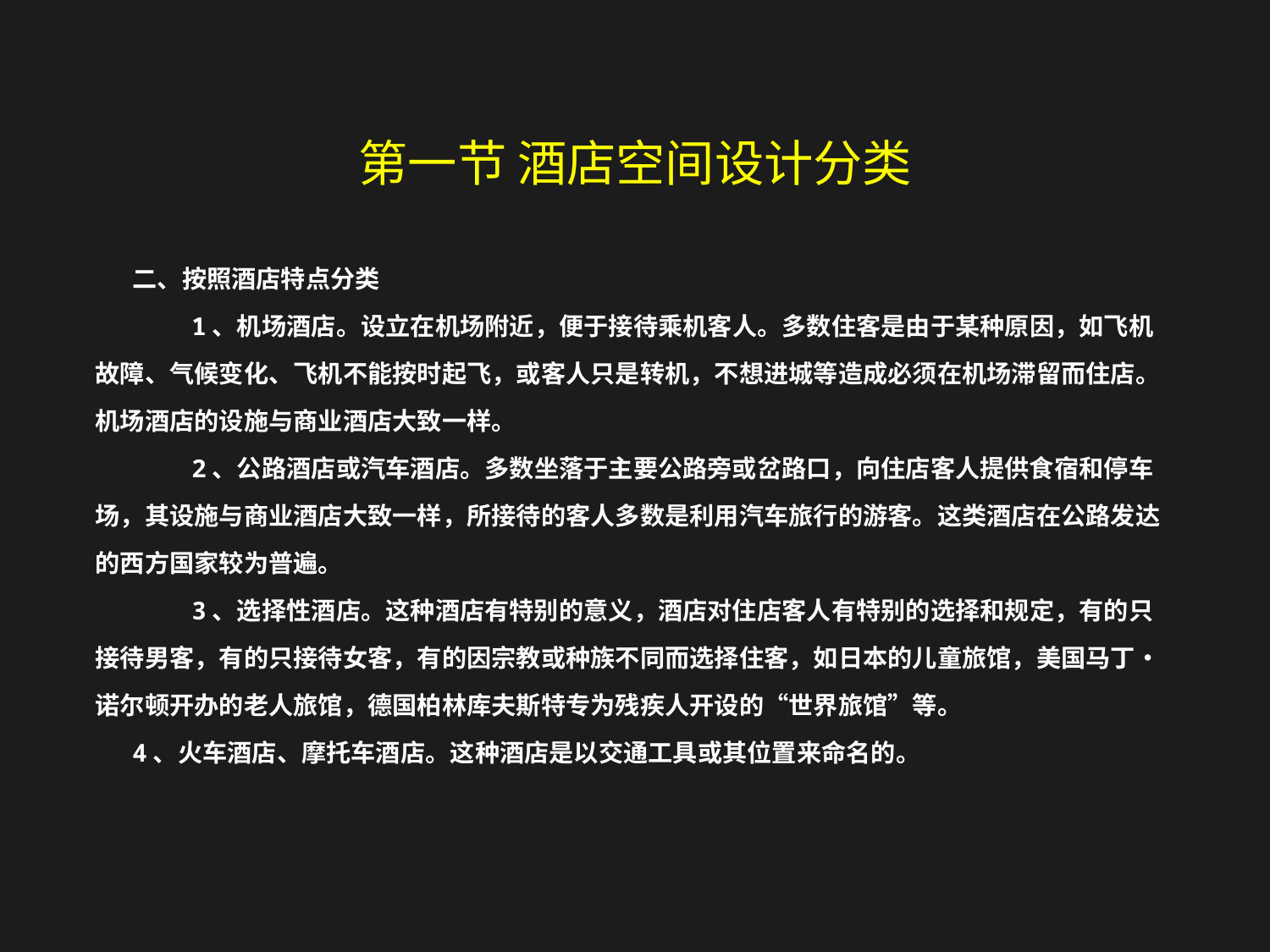

第一节 酒店空间设计分类
二、按照酒店特点分类
    1、机场酒店。设立在机场附近，便于接待乘机客人。多数住客是由于某种原因，如飞机故障、气候变化、飞机不能按时起飞，或客人只是转机，不想进城等造成必须在机场滞留而住店。机场酒店的设施与商业酒店大致一样。
    2、公路酒店或汽车酒店。多数坐落于主要公路旁或岔路口，向住店客人提供食宿和停车场，其设施与商业酒店大致一样，所接待的客人多数是利用汽车旅行的游客。这类酒店在公路发达的西方国家较为普遍。
    3、选择性酒店。这种酒店有特别的意义，酒店对住店客人有特别的选择和规定，有的只接待男客，有的只接待女客，有的因宗教或种族不同而选择住客，如日本的儿童旅馆，美国马丁•诺尔顿开办的老人旅馆，德国柏林库夫斯特专为残疾人开设的“世界旅馆”等。
4、火车酒店、摩托车酒店。这种酒店是以交通工具或其位置来命名的。